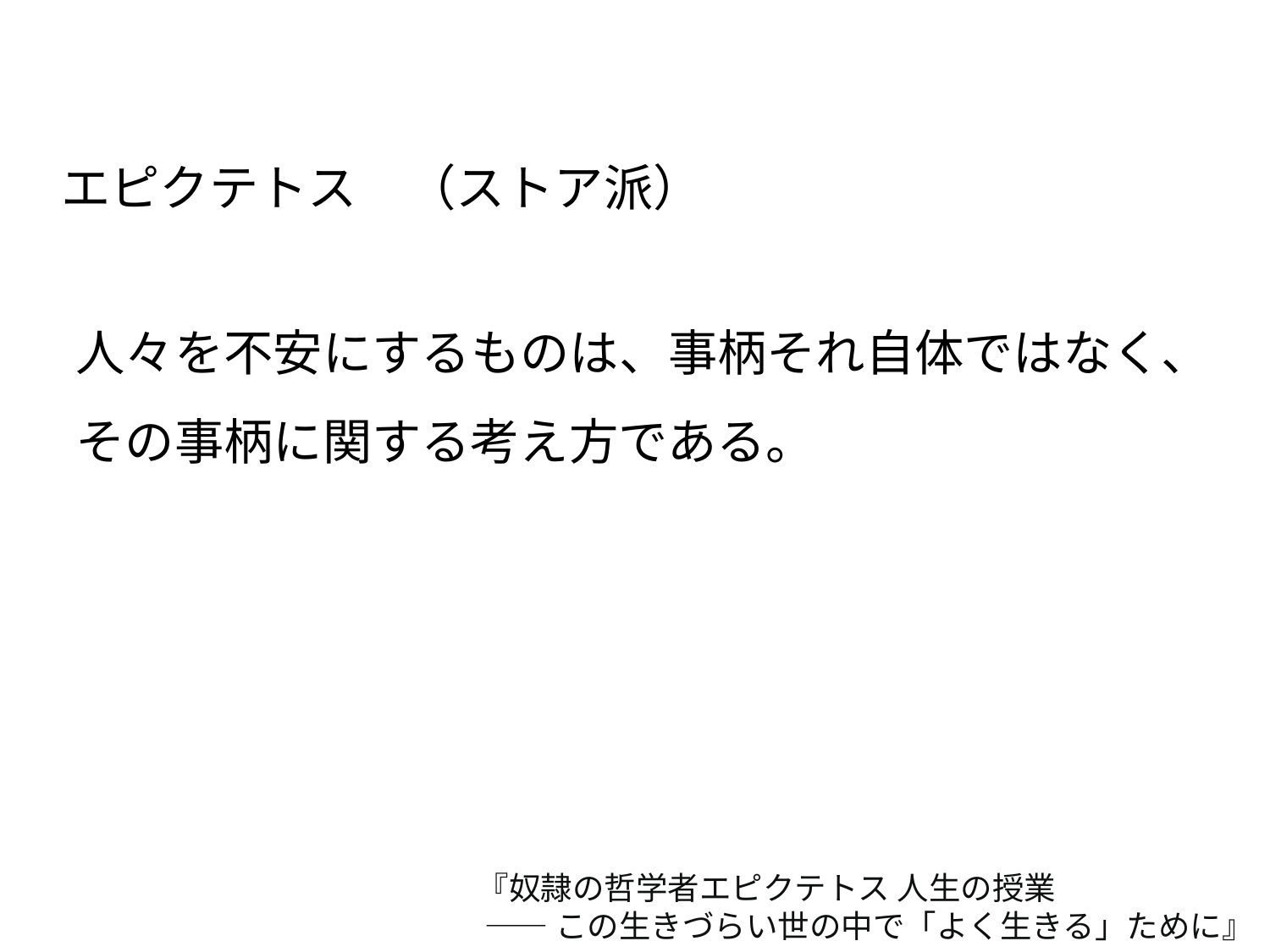

#
エピクテトス　（ストア派）
人々を不安にするものは、事柄それ自体ではなく、
その事柄に関する考え方である。
『奴隷の哲学者エピクテトス 人生の授業
 ――この生きづらい世の中で「よく生きる」ために』